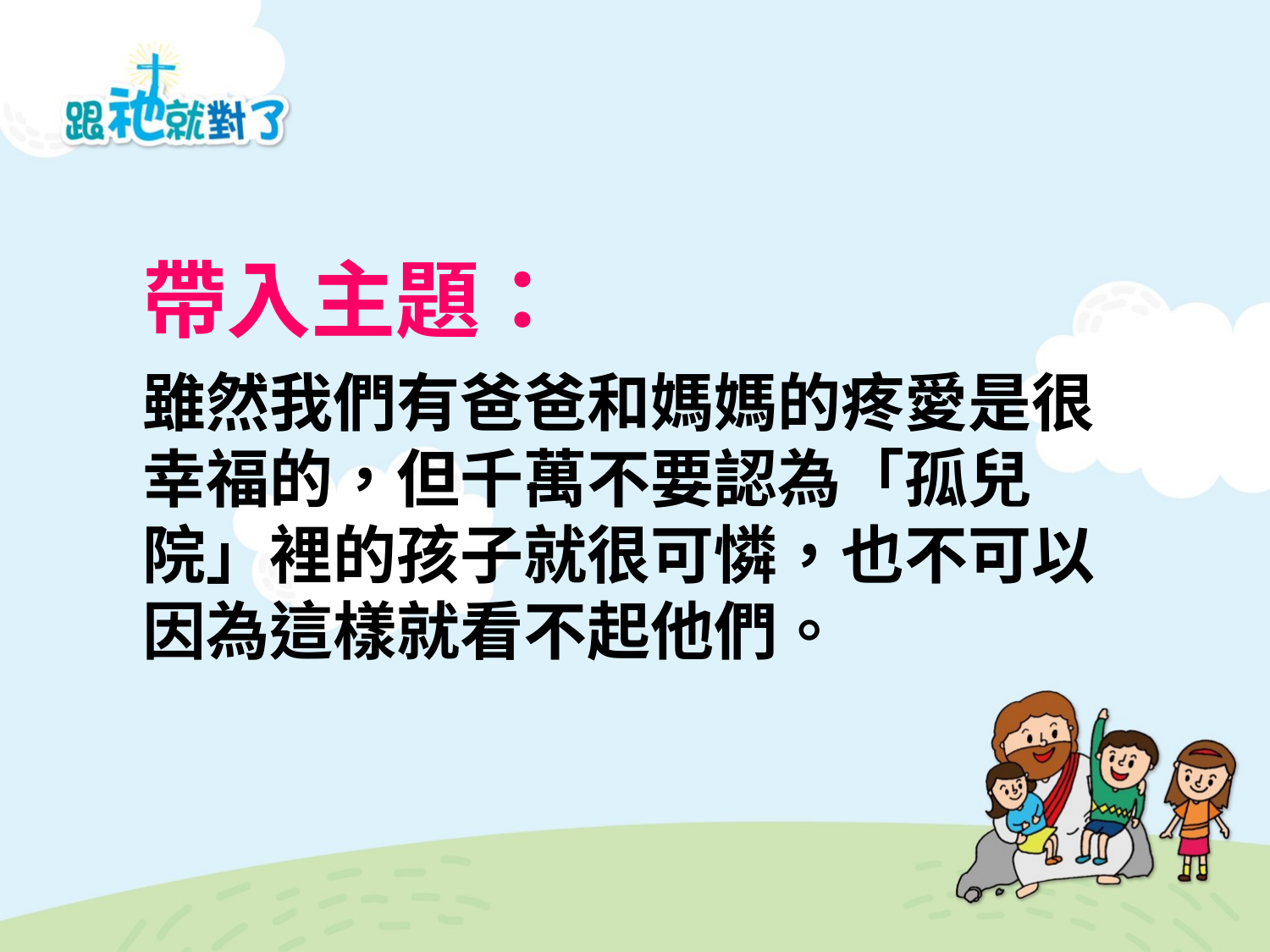

帶入主題：
雖然我們有爸爸和媽媽的疼愛是很幸福的，但千萬不要認為「孤兒院」裡的孩子就很可憐，也不可以因為這樣就看不起他們。